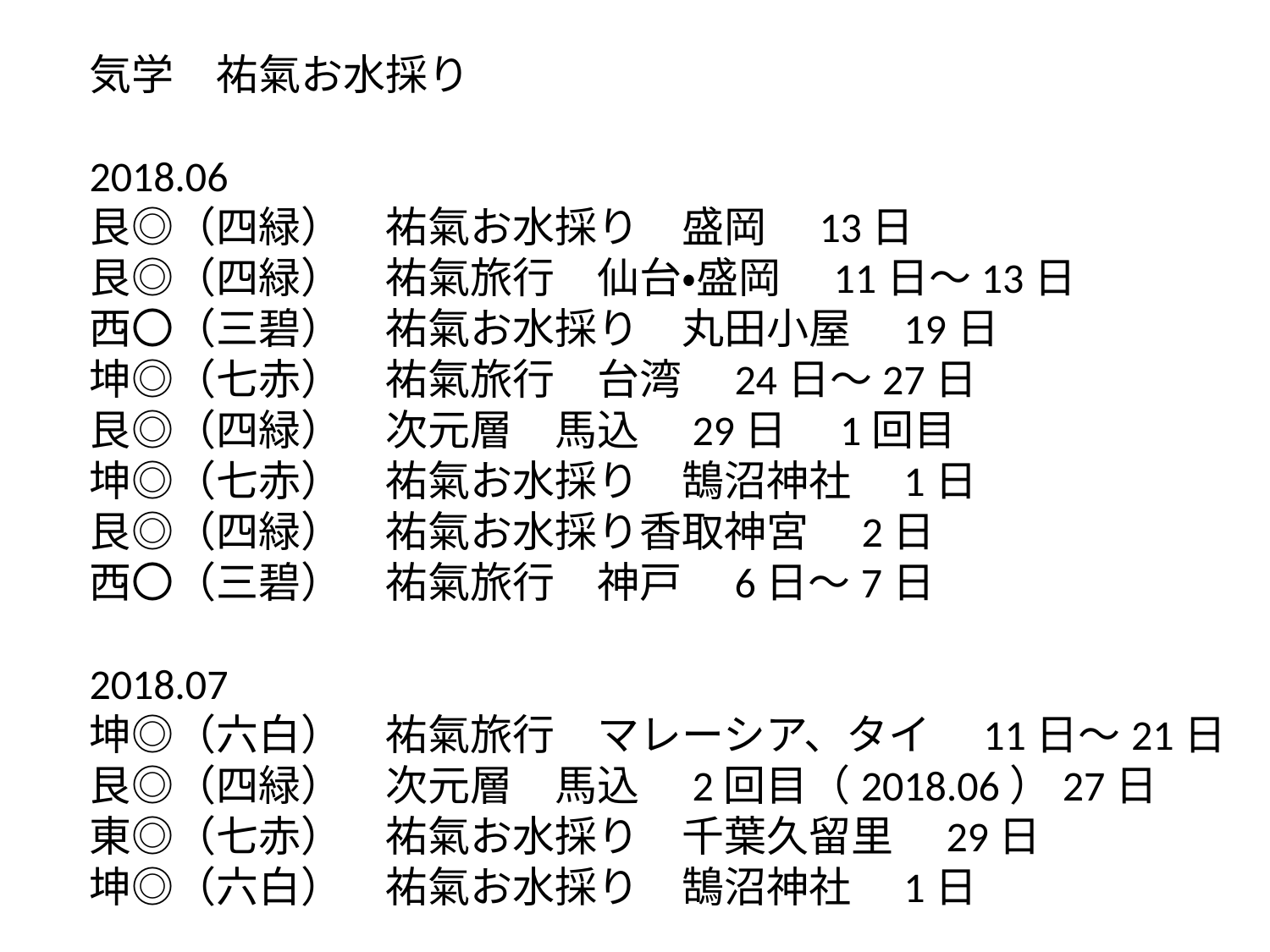

気学　祐氣お水採り

2018.06
艮◎（四緑）　祐氣お水採り　盛岡　13日
艮◎（四緑）　祐氣旅行　仙台・盛岡　11日～13日
西〇（三碧）　祐氣お水採り　丸田小屋　19日
坤◎（七赤）　祐氣旅行　台湾　24日～27日
艮◎（四緑）　次元層　馬込　29日　1回目
坤◎（七赤）　祐氣お水採り　鵠沼神社　1日
艮◎（四緑）　祐氣お水採り香取神宮　2日
西〇（三碧）　祐氣旅行　神戸　6日～7日

2018.07
坤◎（六白）　祐氣旅行　マレーシア、タイ　11日～21日
艮◎（四緑）　次元層　馬込　2回目（2018.06）27日
東◎（七赤）　祐氣お水採り　千葉久留里　29日
坤◎（六白）　祐氣お水採り　鵠沼神社　1日